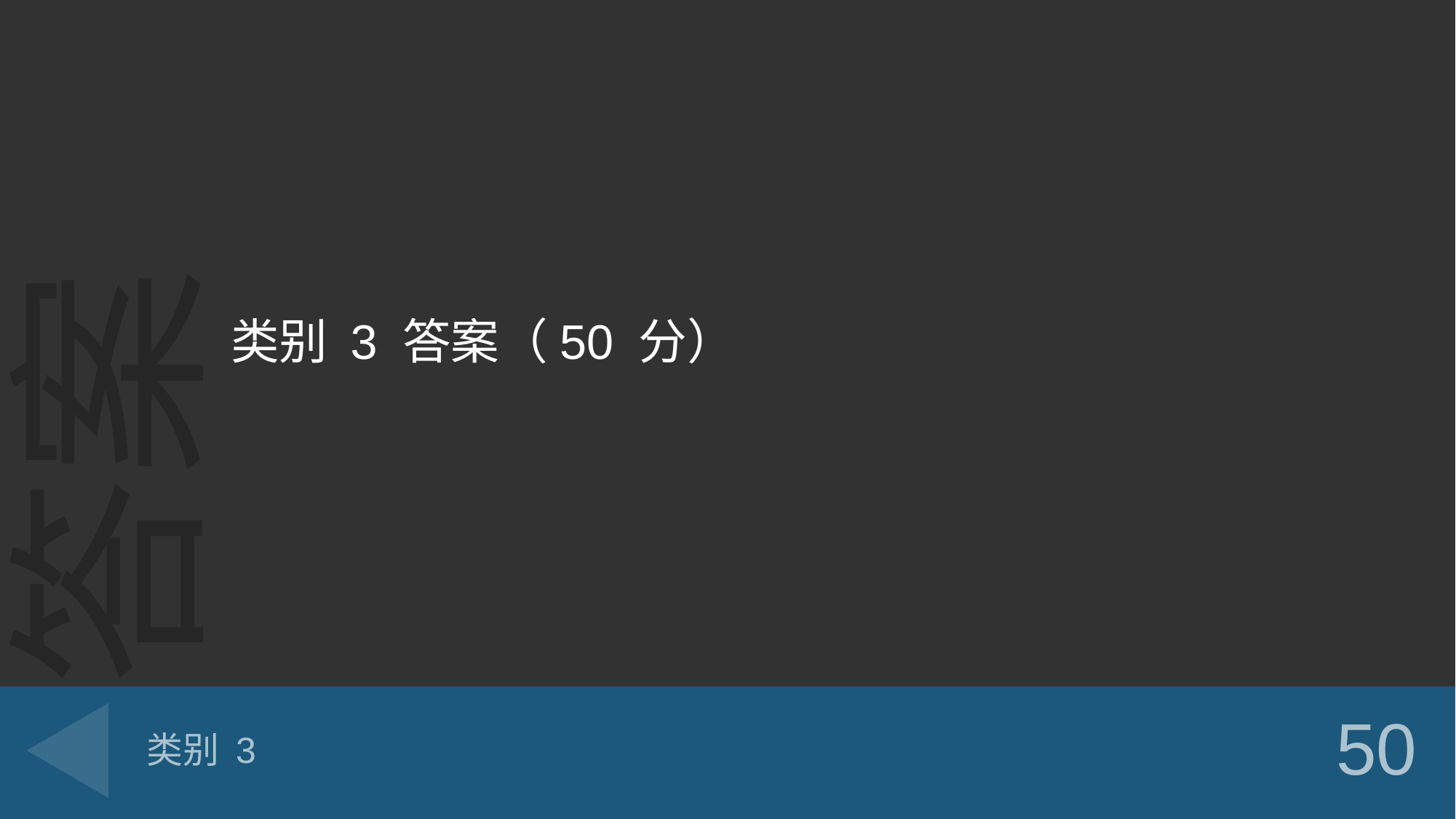

类别 3 答案（50 分）
# 类别 3
50